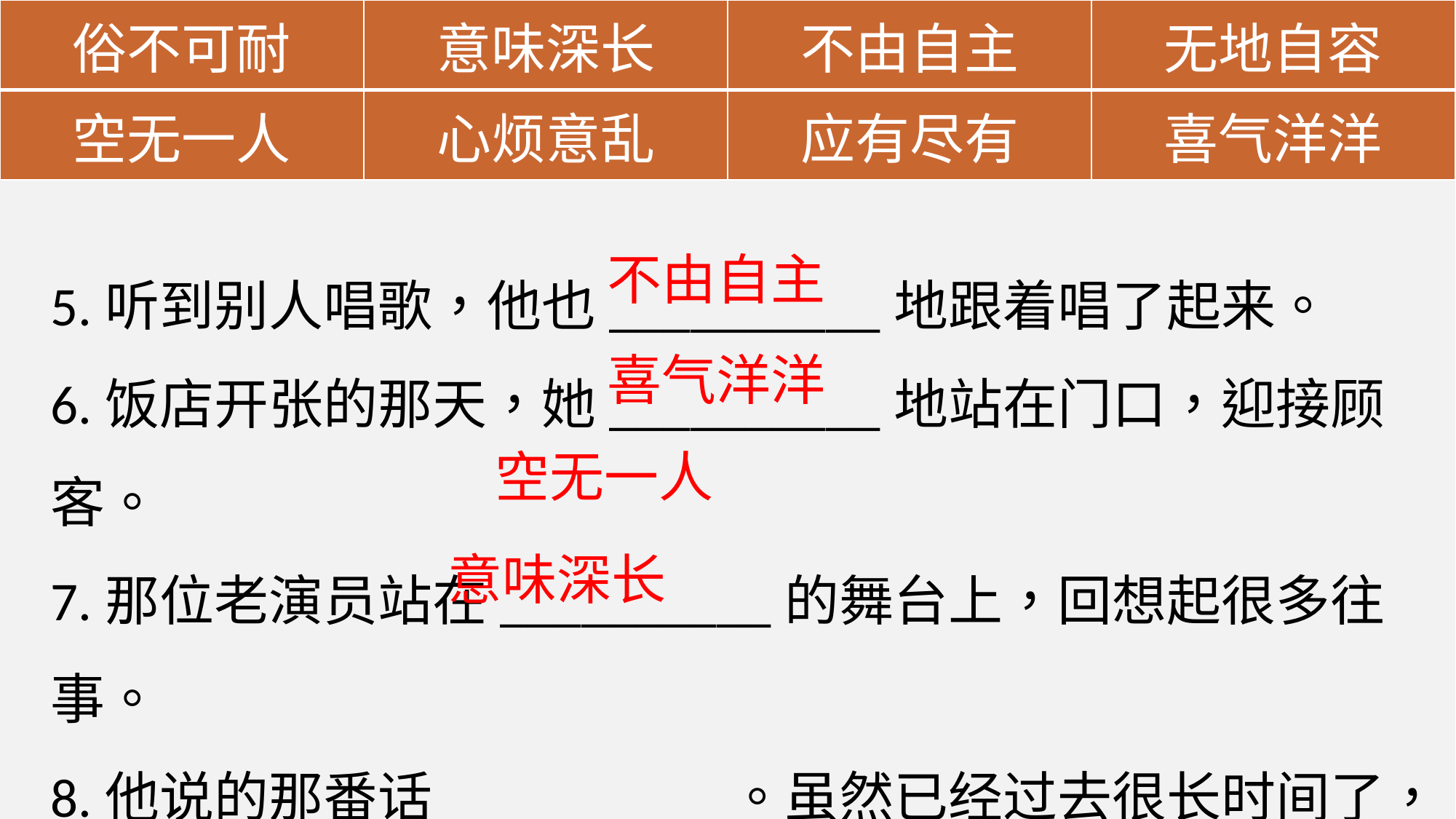

| 俗不可耐 | 意味深长 | 不由自主 | 无地自容 |
| --- | --- | --- | --- |
| 空无一人 | 心烦意乱 | 应有尽有 | 喜气洋洋 |
5.听到别人唱歌，他也__________地跟着唱了起来。
6.饭店开张的那天，她__________地站在门口，迎接顾客。
7.那位老演员站在__________的舞台上，回想起很多往事。
8.他说的那番话__________。虽然已经过去很长时间了，
   可是经常回荡在我耳边。
不由自主
喜气洋洋
空无一人
意味深长